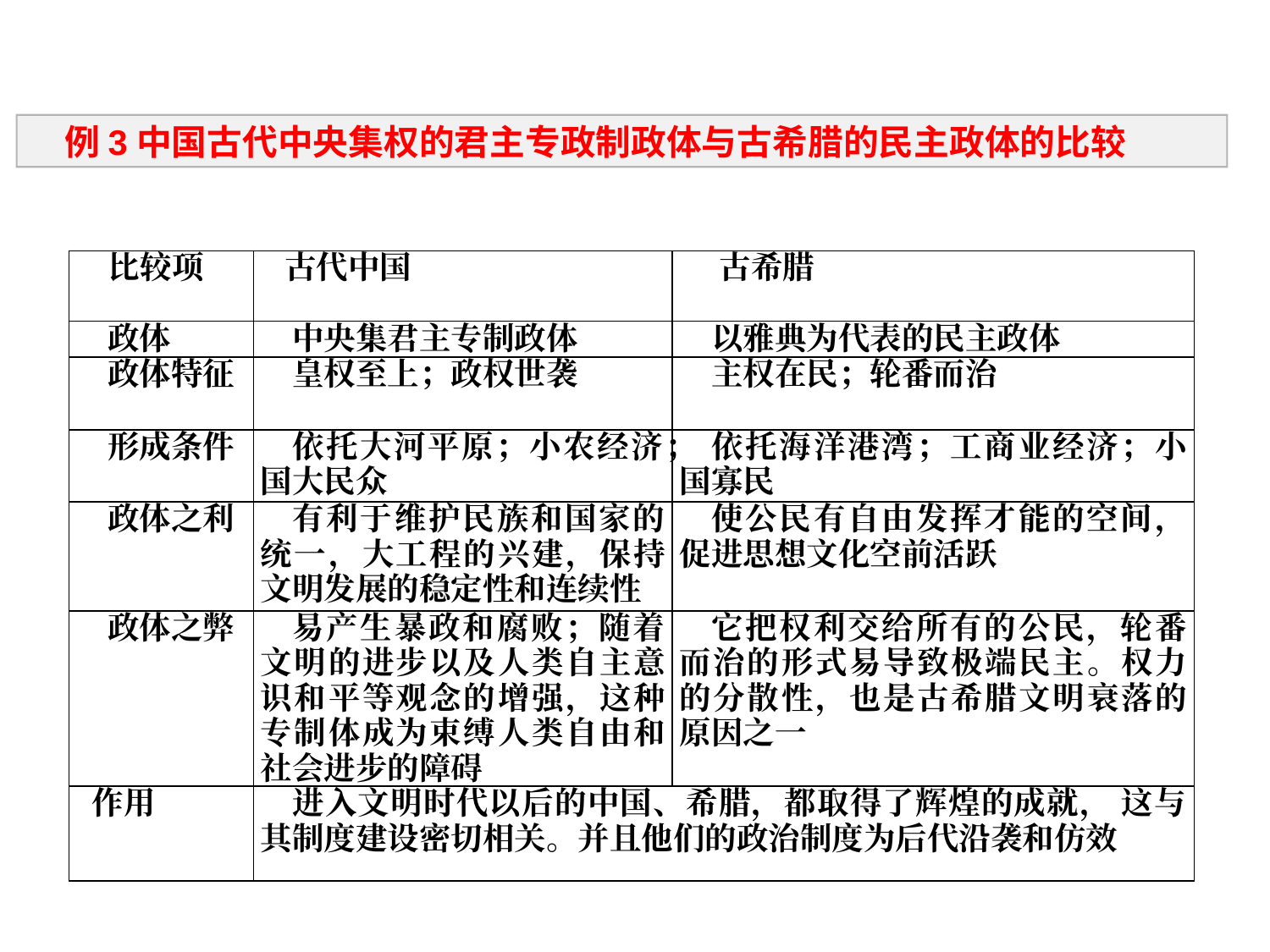

例3中国古代中央集权的君主专政制政体与古希腊的民主政体的比较
| 比较项 | 古代中国 | 古希腊 |
| --- | --- | --- |
| 政体 | 中央集君主专制政体 | 以雅典为代表的民主政体 |
| 政体特征 | 皇权至上；政权世袭 | 主权在民；轮番而治 |
| 形成条件 | 依托大河平原；小农经济；国大民众 | 依托海洋港湾；工商业经济；小国寡民 |
| 政体之利 | 有利于维护民族和国家的统一，大工程的兴建，保持文明发展的稳定性和连续性 | 使公民有自由发挥才能的空间，促进思想文化空前活跃 |
| 政体之弊 | 易产生暴政和腐败；随着文明的进步以及人类自主意识和平等观念的增强，这种专制体成为束缚人类自由和社会进步的障碍 | 它把权利交给所有的公民，轮番而治的形式易导致极端民主。权力的分散性，也是古希腊文明衰落的原因之一 |
| 作用 | 进入文明时代以后的中国、希腊，都取得了辉煌的成就， 这与其制度建设密切相关。并且他们的政治制度为后代沿袭和仿效 |  |